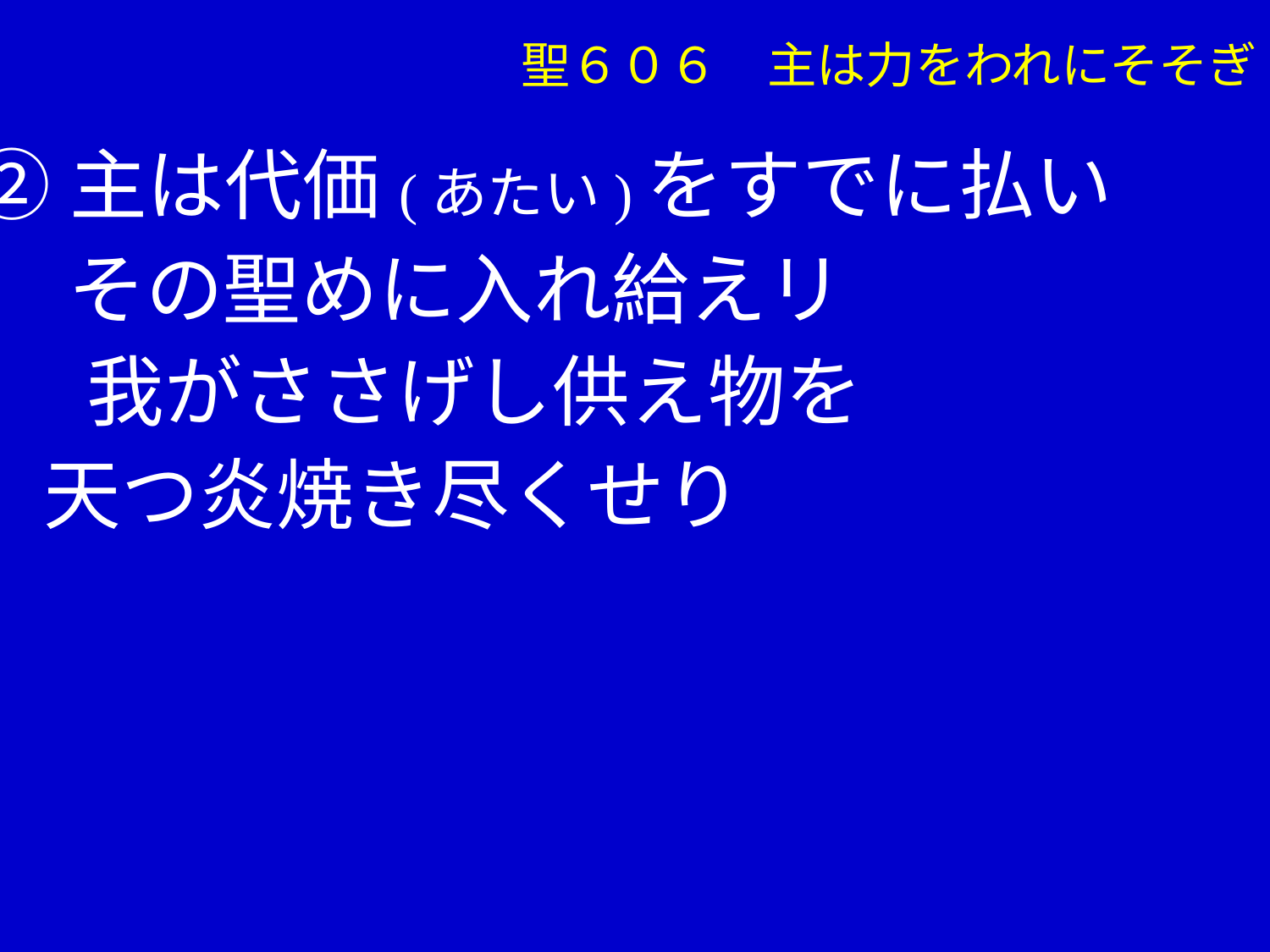

聖６０６　主は力をわれにそそぎ
②主は代価(あたい)をすでに払い
　 その聖めに入れ給えリ
 　我がささげし供え物を
   天つ炎焼き尽くせり